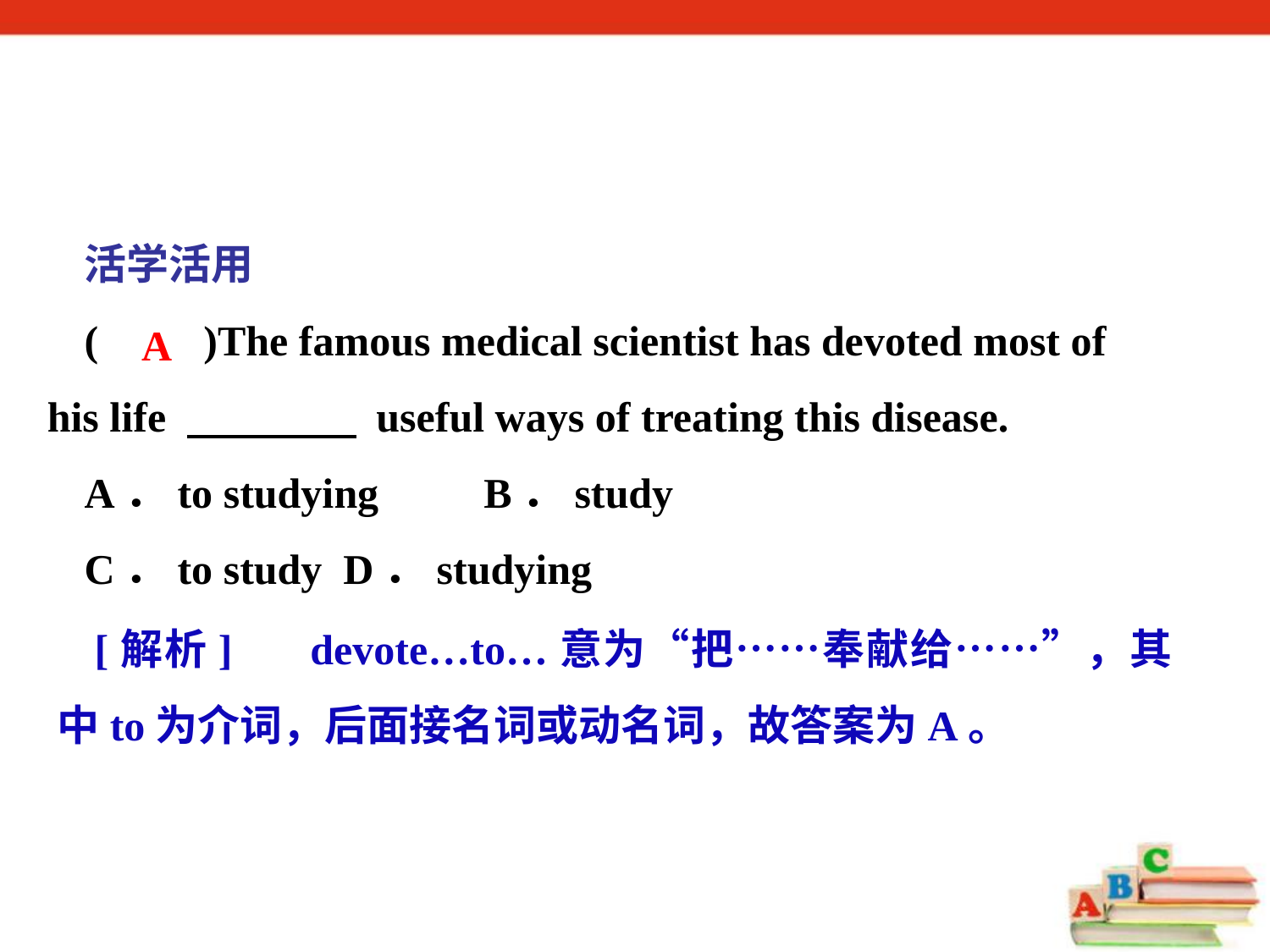

活学活用
(　　)The famous medical scientist has devoted most of his life 　　　　 useful ways of treating this disease.
A．to studying　　B．study
C．to study  D．studying
A
[解析] 　devote…to…意为“把……奉献给……”，其中to为介词，后面接名词或动名词，故答案为A。